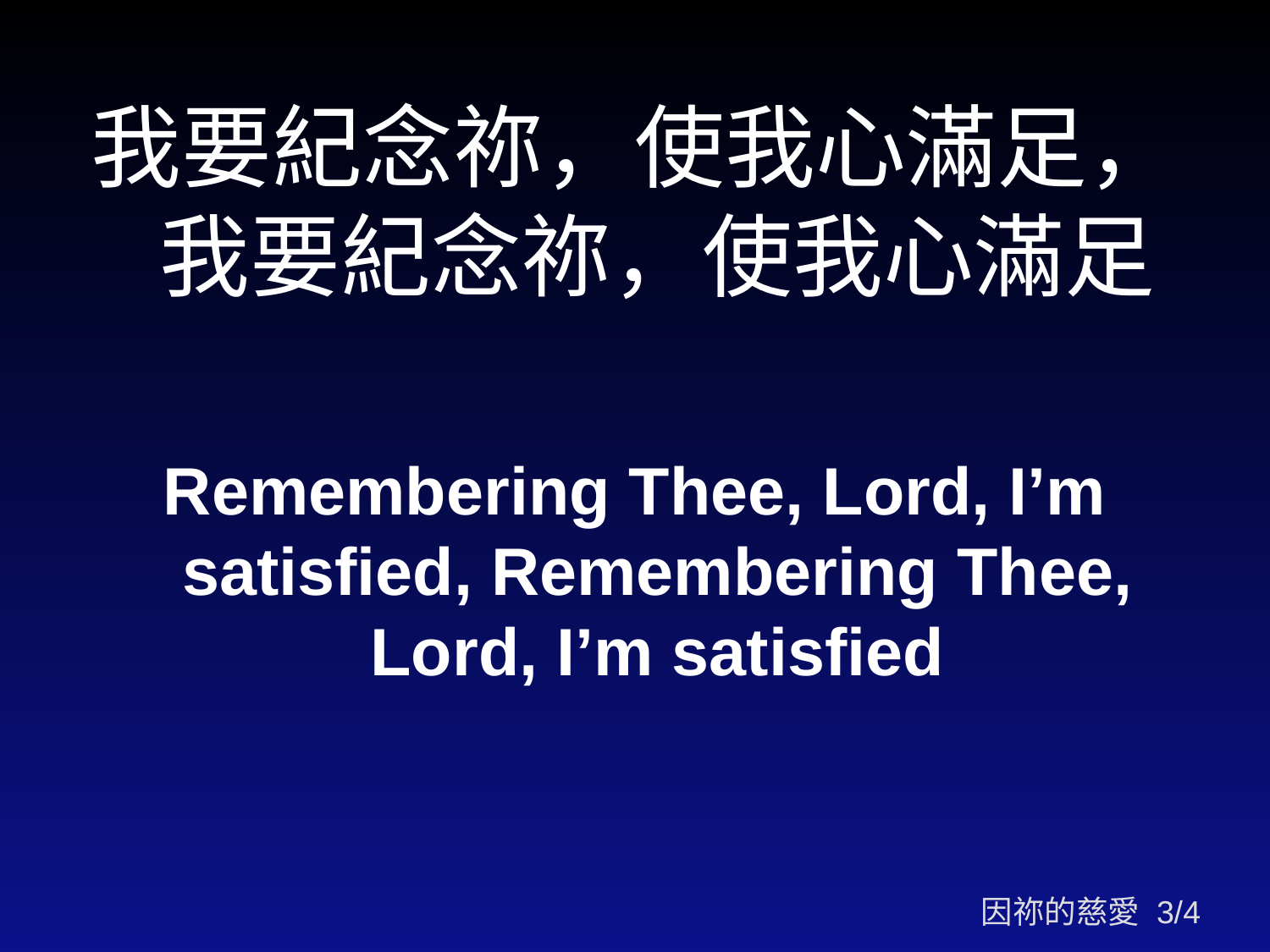

我要紀念祢，使我心滿足，
我要紀念祢，使我心滿足

Remembering Thee, Lord, I’m satisfied, Remembering Thee, Lord, I’m satisfied
因祢的慈愛 3/4